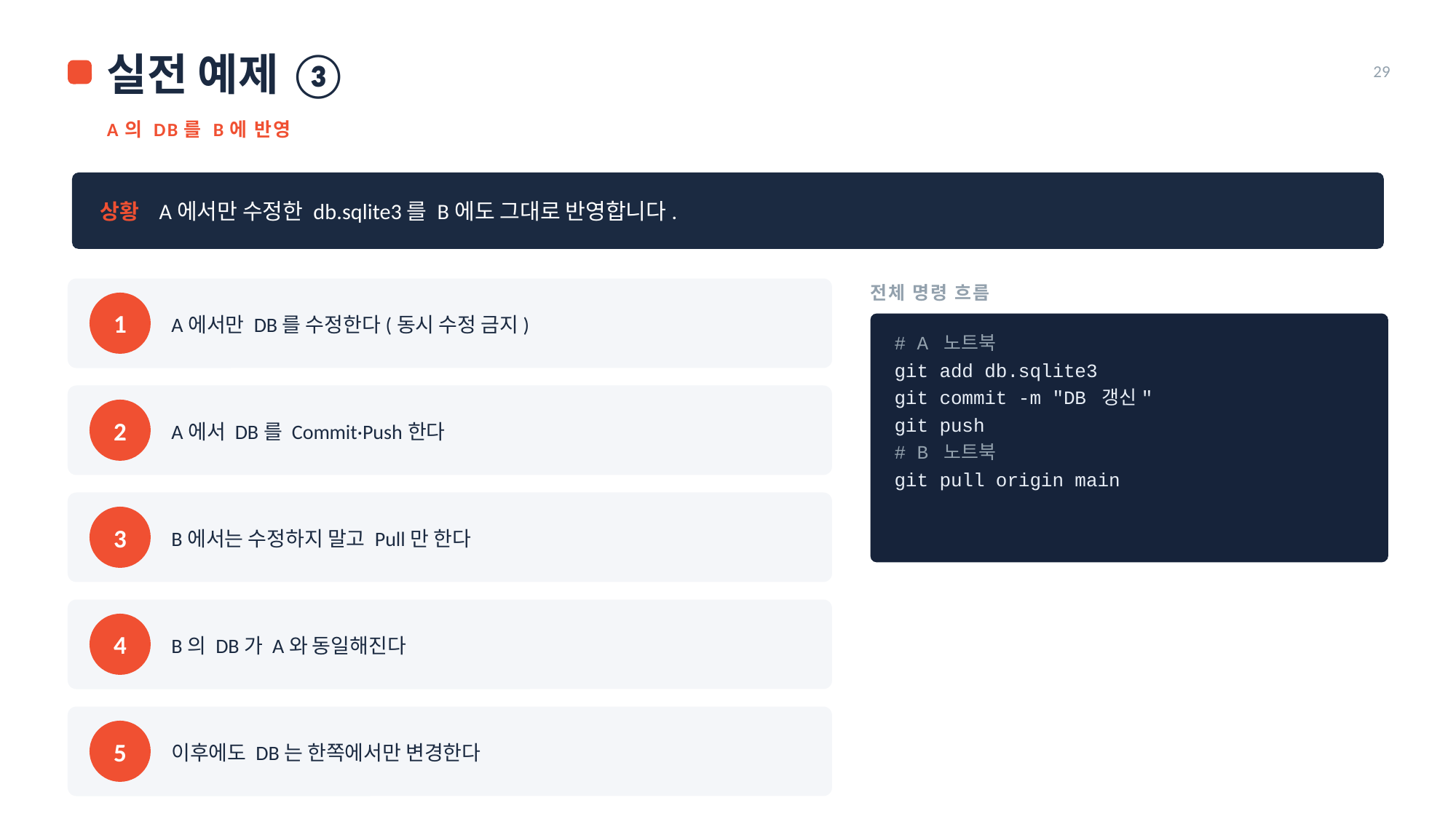

실전 예제 ③
29

A의 DB를 B에 반영

상황   A에서만 수정한 db.sqlite3를 B에도 그대로 반영합니다.
전체 명령 흐름

A에서만 DB를 수정한다(동시 수정 금지)

1

# A 노트북
git add db.sqlite3
git commit -m "DB 갱신"
git push
# B 노트북
git pull origin main

A에서 DB를 Commit·Push한다

2

B에서는 수정하지 말고 Pull만 한다

3

B의 DB가 A와 동일해진다

4

이후에도 DB는 한쪽에서만 변경한다

5